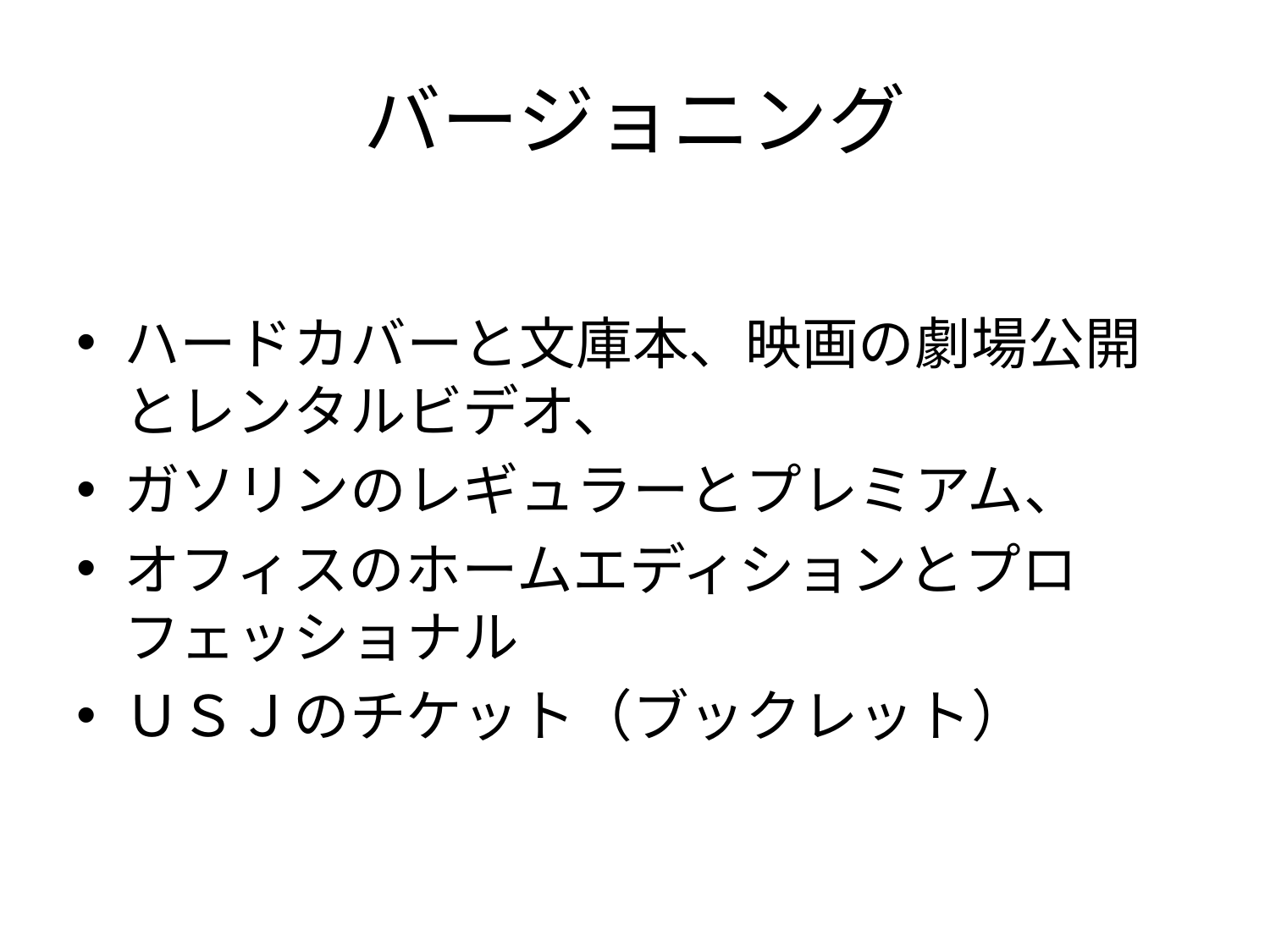

# バージョニング

ハードカバーと文庫本、映画の劇場公開とレンタルビデオ、
ガソリンのレギュラーとプレミアム、
オフィスのホームエディションとプロフェッショナル
ＵＳＪのチケット（ブックレット）